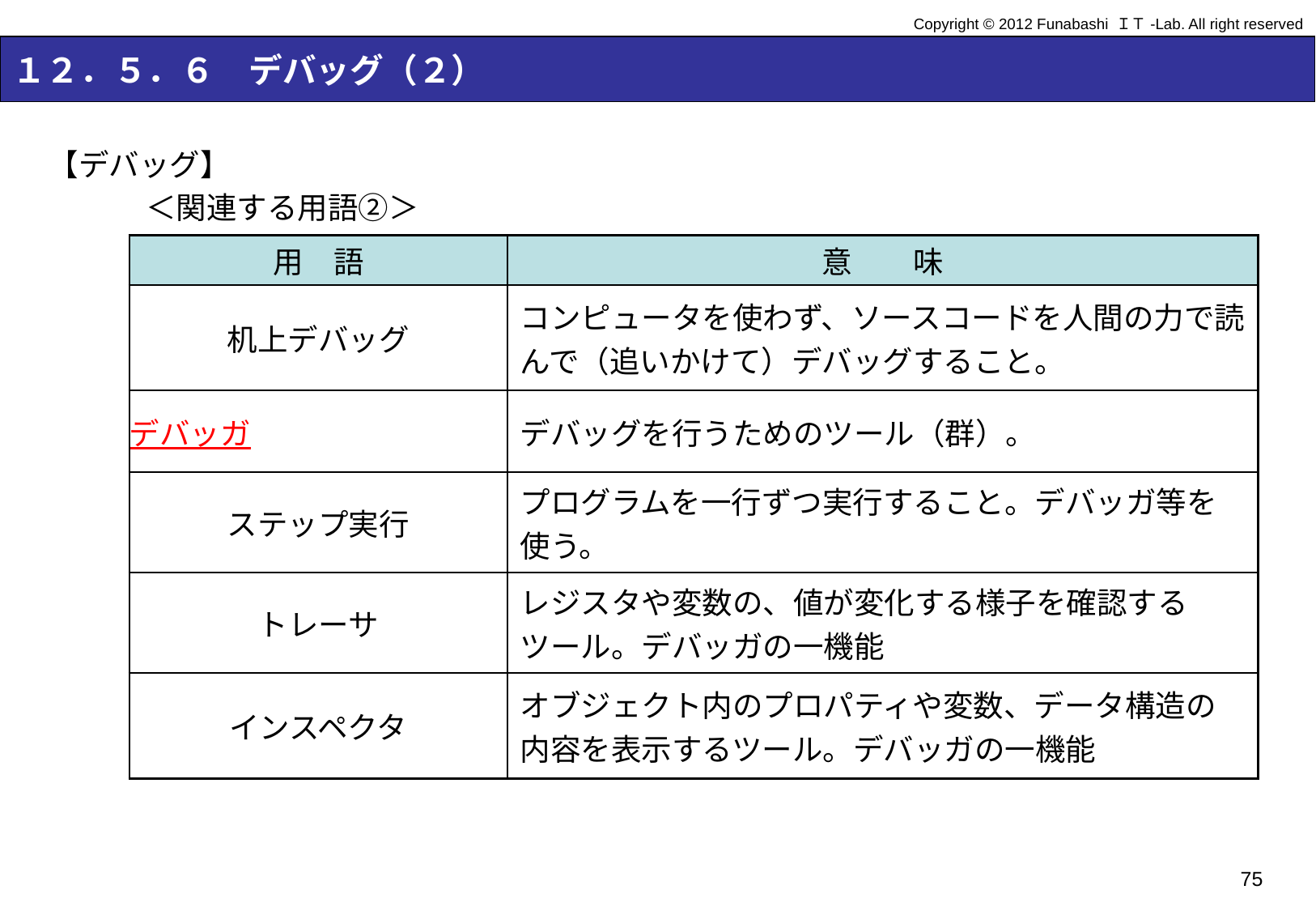

Copyright © 2012 Funabashi ＩＴ-Lab. All right reserved
# １２．５．６　デバッグ（２）
【デバッグ】
 ＜関連する用語②＞
| 用　語 | 意　　味 |
| --- | --- |
| 机上デバッグ | コンピュータを使わず、ソースコードを人間の力で読んで（追いかけて）デバッグすること。 |
| デバッガ | デバッグを行うためのツール（群）。 |
| ステップ実行 | プログラムを一行ずつ実行すること。デバッガ等を使う。 |
| トレーサ | レジスタや変数の、値が変化する様子を確認するツール。デバッガの一機能 |
| インスペクタ | オブジェクト内のプロパティや変数、データ構造の内容を表示するツール。デバッガの一機能 |
75